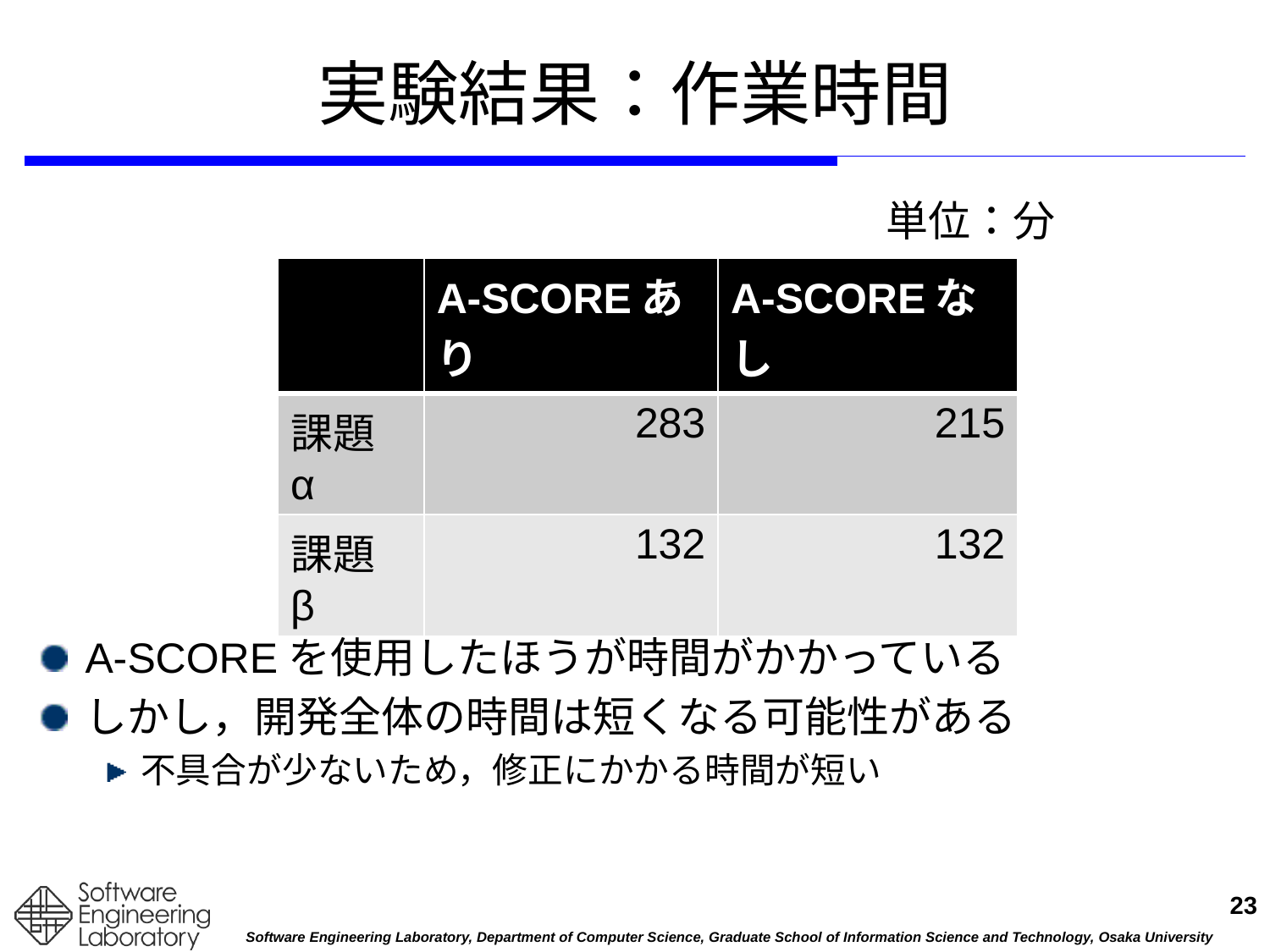

# 実験結果：作業時間
単位：分
|  | A-SCOREあり | A-SCOREなし |
| --- | --- | --- |
| 課題α | 283 | 215 |
| 課題β | 132 | 132 |
A-SCOREを使用したほうが時間がかかっている
しかし，開発全体の時間は短くなる可能性がある
不具合が少ないため，修正にかかる時間が短い